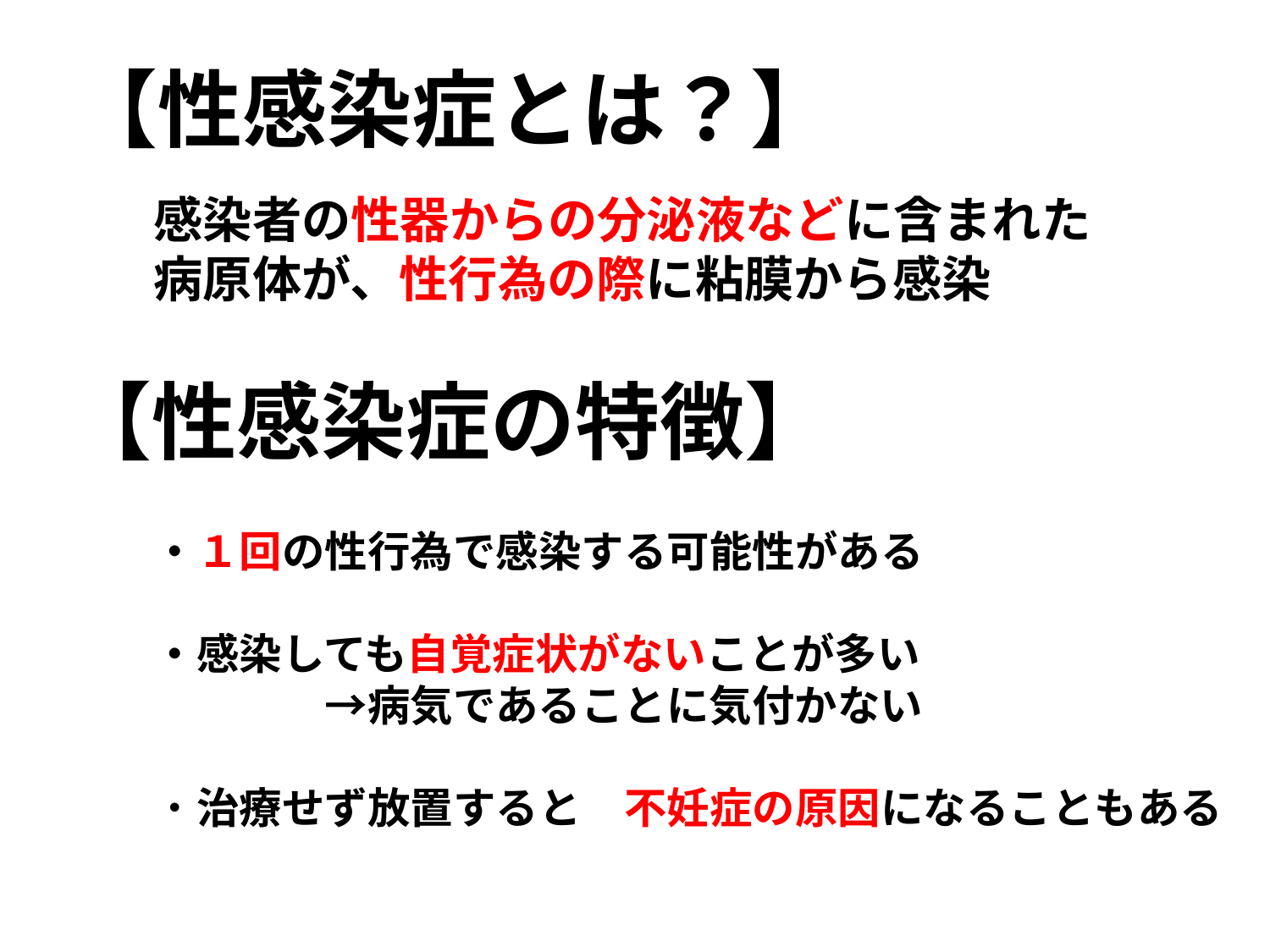

【性感染症とは？】
感染者の性器からの分泌液などに含まれた
病原体が、性行為の際に粘膜から感染
【性感染症の特徴】

・１回の性行為で感染する可能性がある

・感染しても自覚症状がないことが多い
　　　　→病気であることに気付かない

・治療せず放置すると、不妊症の原因になることもある